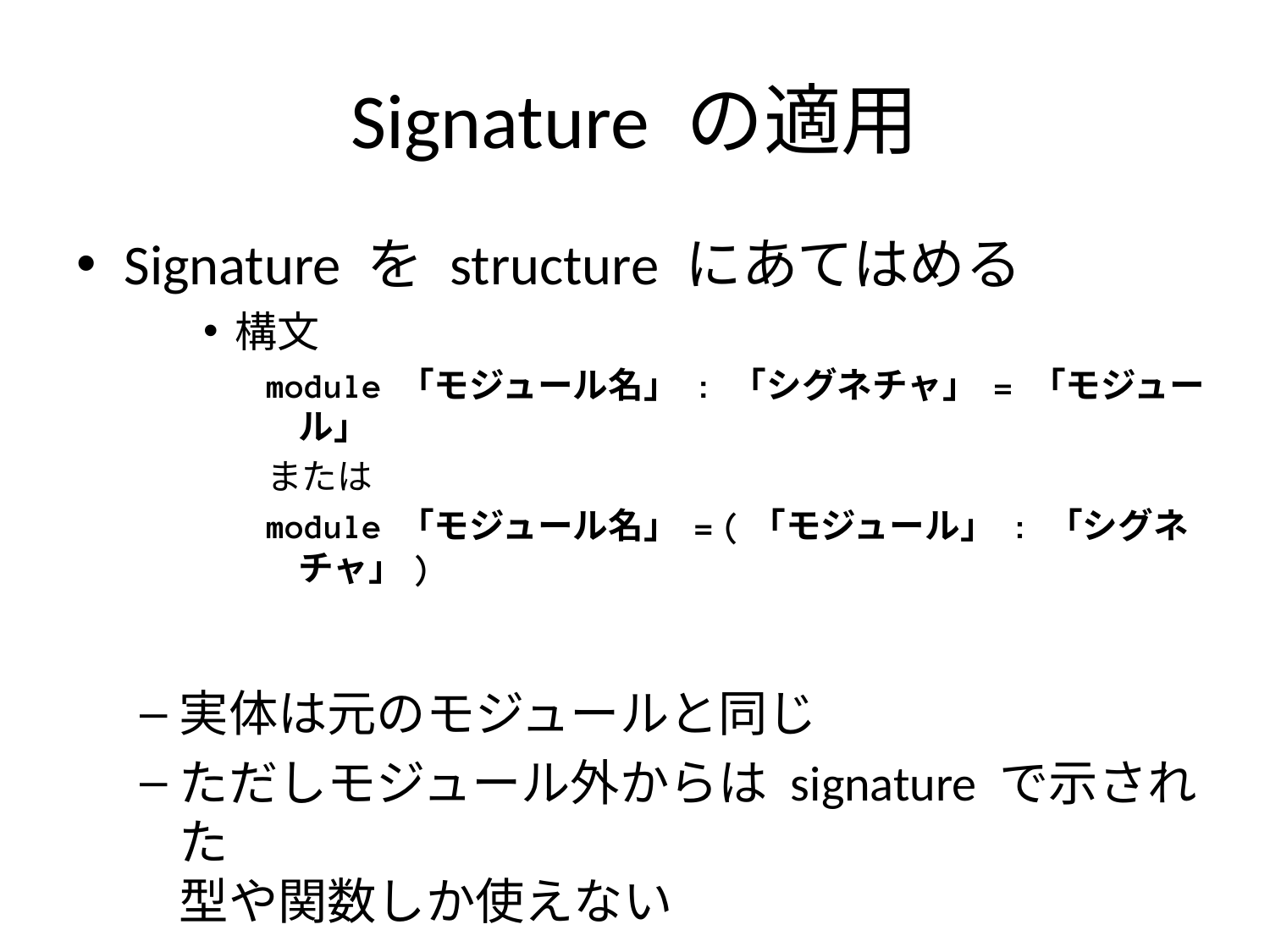

# Signature の適用
Signature を structure にあてはめる
構文
module 「モジュール名」 : 「シグネチャ」 = 「モジュール」
または
module 「モジュール名」 = (「モジュール」 : 「シグネチャ」)

実体は元のモジュールと同じ
ただしモジュール外からは signature で示された
型や関数しか使えない